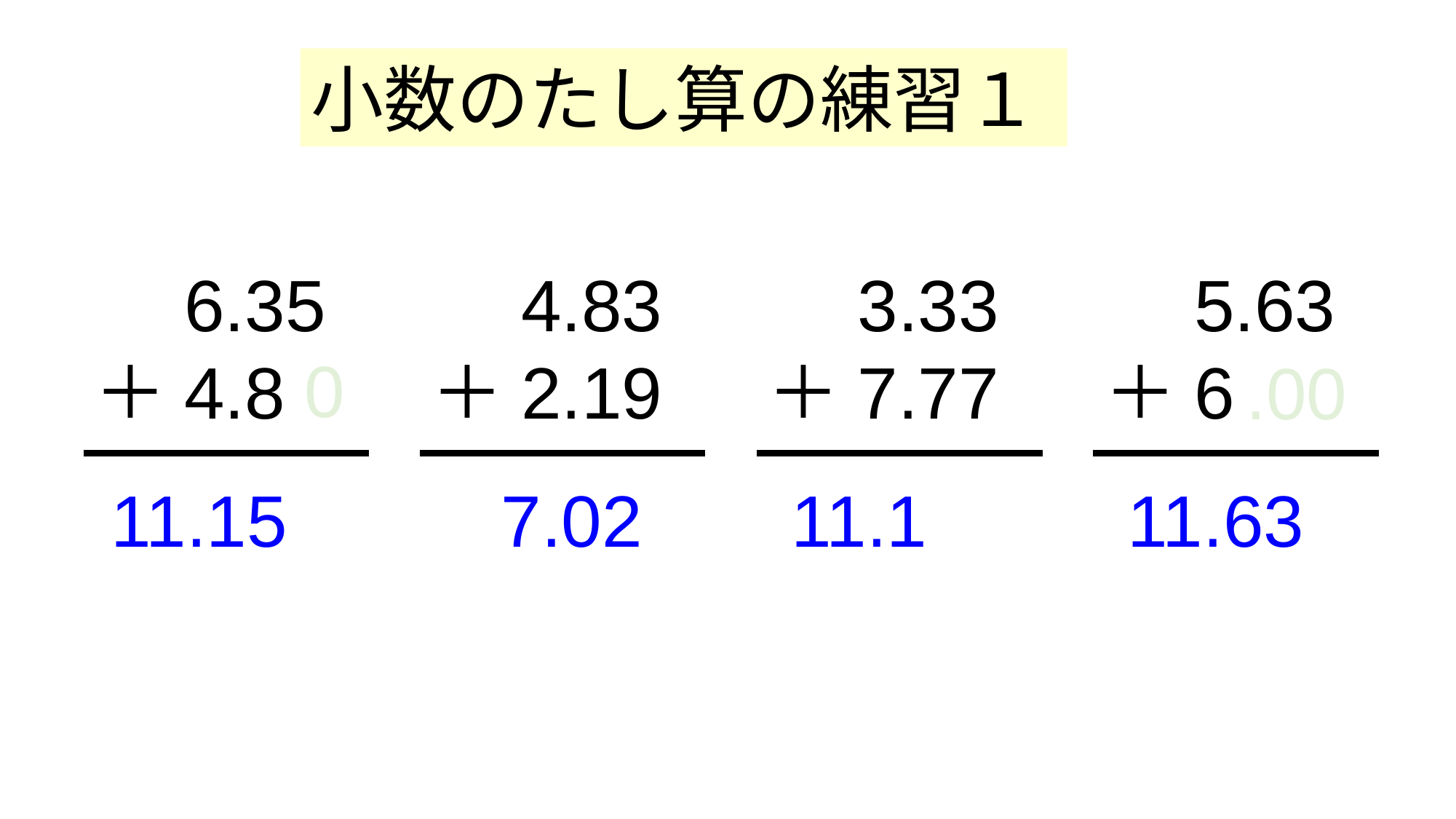

小数のたし算の練習１
　6.35
＋4.8
　4.83
＋2.19
　3.33
＋7.77
　5.63
＋6
0
.00
11.15
7.02
11.1
11.63